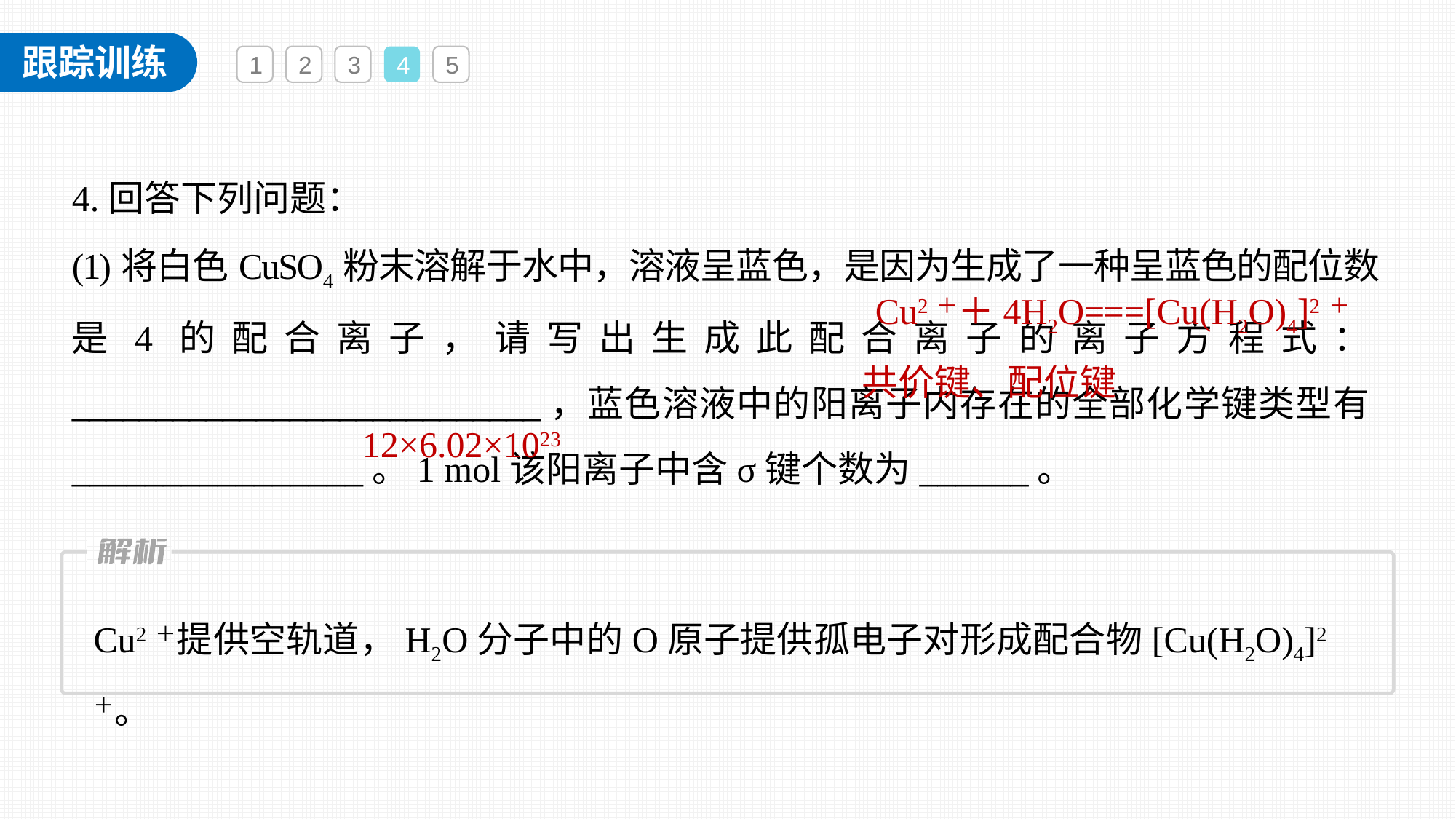

1
2
3
4
5
4.回答下列问题：
(1)将白色CuSO4粉末溶解于水中，溶液呈蓝色，是因为生成了一种呈蓝色的配位数是4的配合离子，请写出生成此配合离子的离子方程式：____________________________，蓝色溶液中的阳离子内存在的全部化学键类型有________________。1 mol该阳离子中含σ键个数为______。
Cu2＋＋4H2O===[Cu(H2O)4]2＋
共价键、配位键
12×6.02×1023

Cu2＋提供空轨道，H2O分子中的O原子提供孤电子对形成配合物[Cu(H2O)4]2＋。